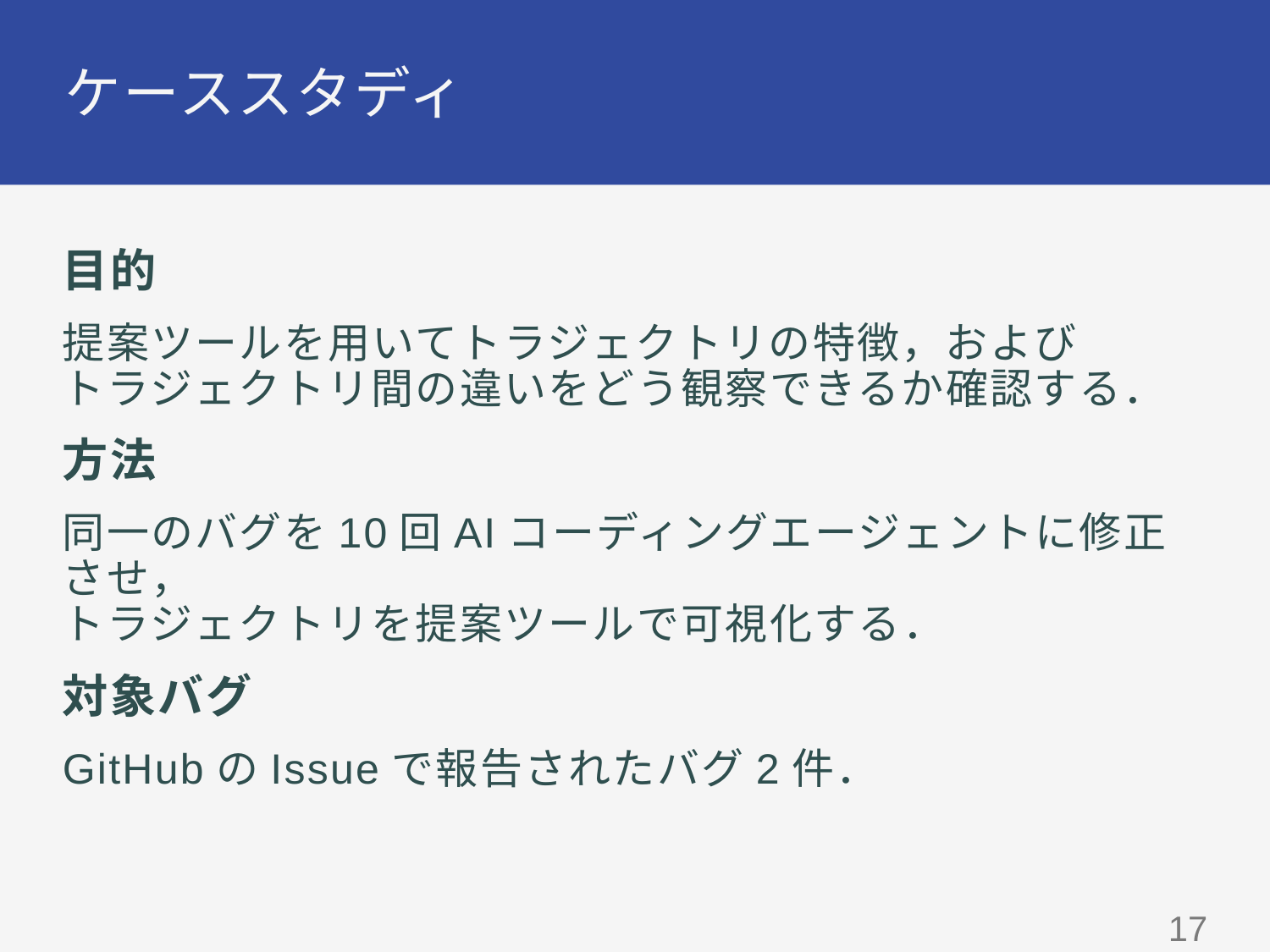

# ケーススタディ
目的
提案ツールを用いてトラジェクトリの特徴，および
トラジェクトリ間の違いをどう観察できるか確認する．
方法
同一のバグを10回AIコーディングエージェントに修正させ，
トラジェクトリを提案ツールで可視化する．
対象バグ
GitHubのIssueで報告されたバグ2件．

17